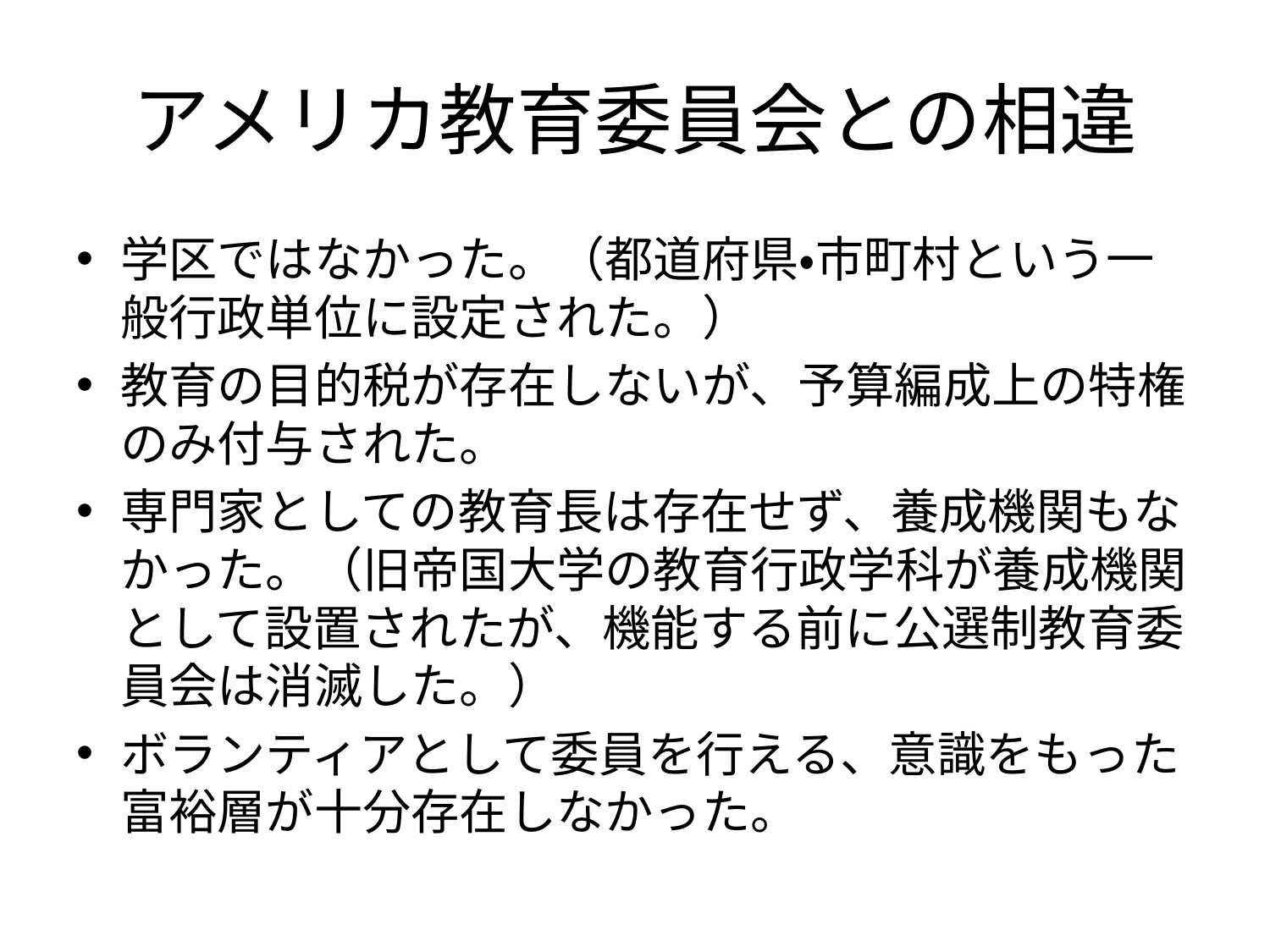

# アメリカ教育委員会との相違
学区ではなかった。（都道府県・市町村という一般行政単位に設定された。）
教育の目的税が存在しないが、予算編成上の特権のみ付与された。
専門家としての教育長は存在せず、養成機関もなかった。（旧帝国大学の教育行政学科が養成機関として設置されたが、機能する前に公選制教育委員会は消滅した。）
ボランティアとして委員を行える、意識をもった富裕層が十分存在しなかった。